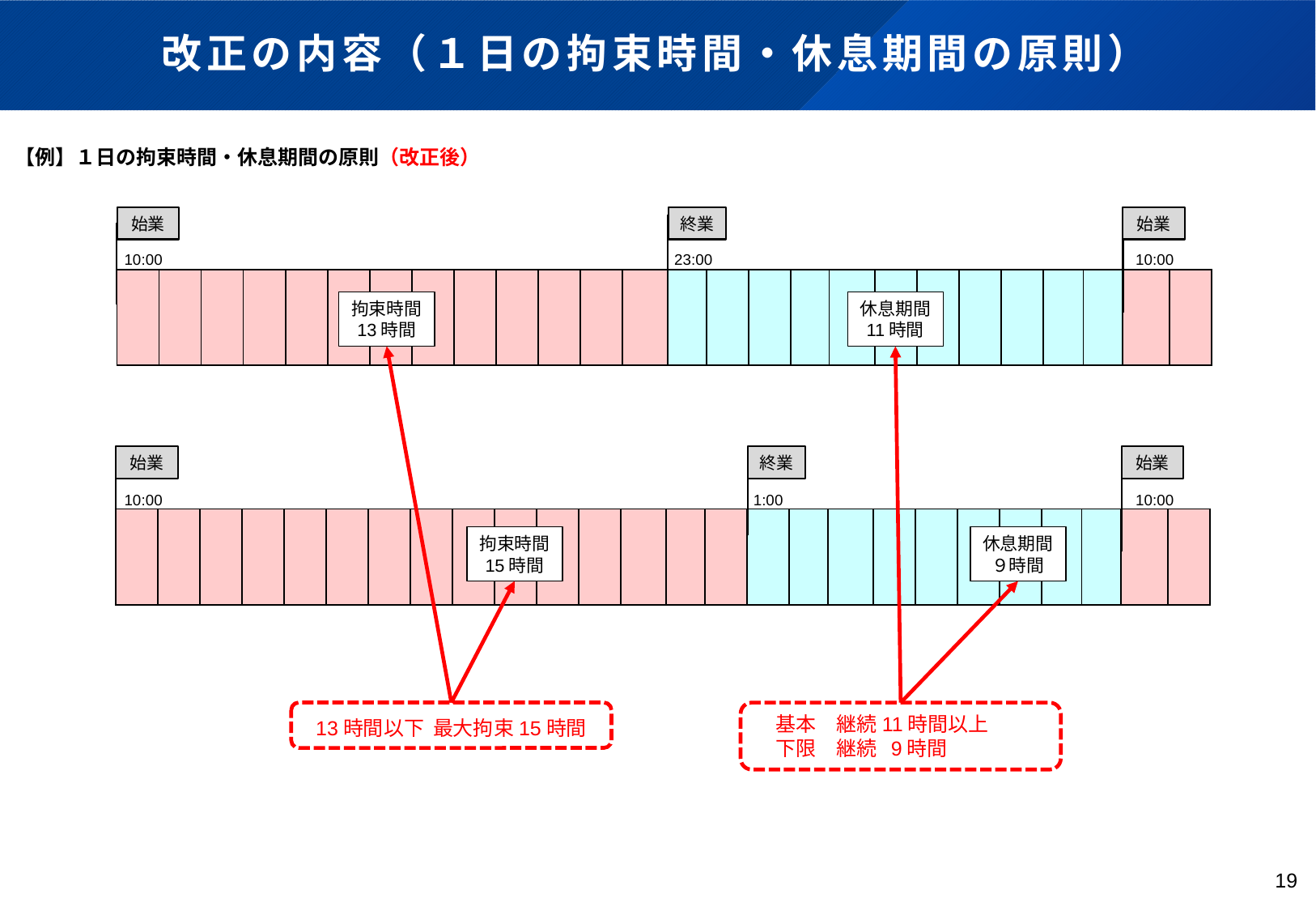

改正の内容（１日の拘束時間・休息期間の原則）
【例】１日の拘束時間・休息期間の原則（改正後）
始業
終業
始業
10:00
23:00
10:00
|  |  |  |  |  |  |  |  |  |  |  |  |  |  |  |  |  |  |  |  |  |  |  |  |  |  |
| --- | --- | --- | --- | --- | --- | --- | --- | --- | --- | --- | --- | --- | --- | --- | --- | --- | --- | --- | --- | --- | --- | --- | --- | --- | --- |
拘束時間
13時間
休息期間
11時間
始業
終業
始業
10:00
1:00
10:00
|  |  |  |  |  |  |  |  |  |  |  |  |  |  |  |  |  |  |  |  |  |  |  |  |  |  |
| --- | --- | --- | --- | --- | --- | --- | --- | --- | --- | --- | --- | --- | --- | --- | --- | --- | --- | --- | --- | --- | --- | --- | --- | --- | --- |
拘束時間
15時間
休息期間
９時間
13時間以下  最大拘束15時間
　基本　継続11時間以上
　下限　継続  9時間
19